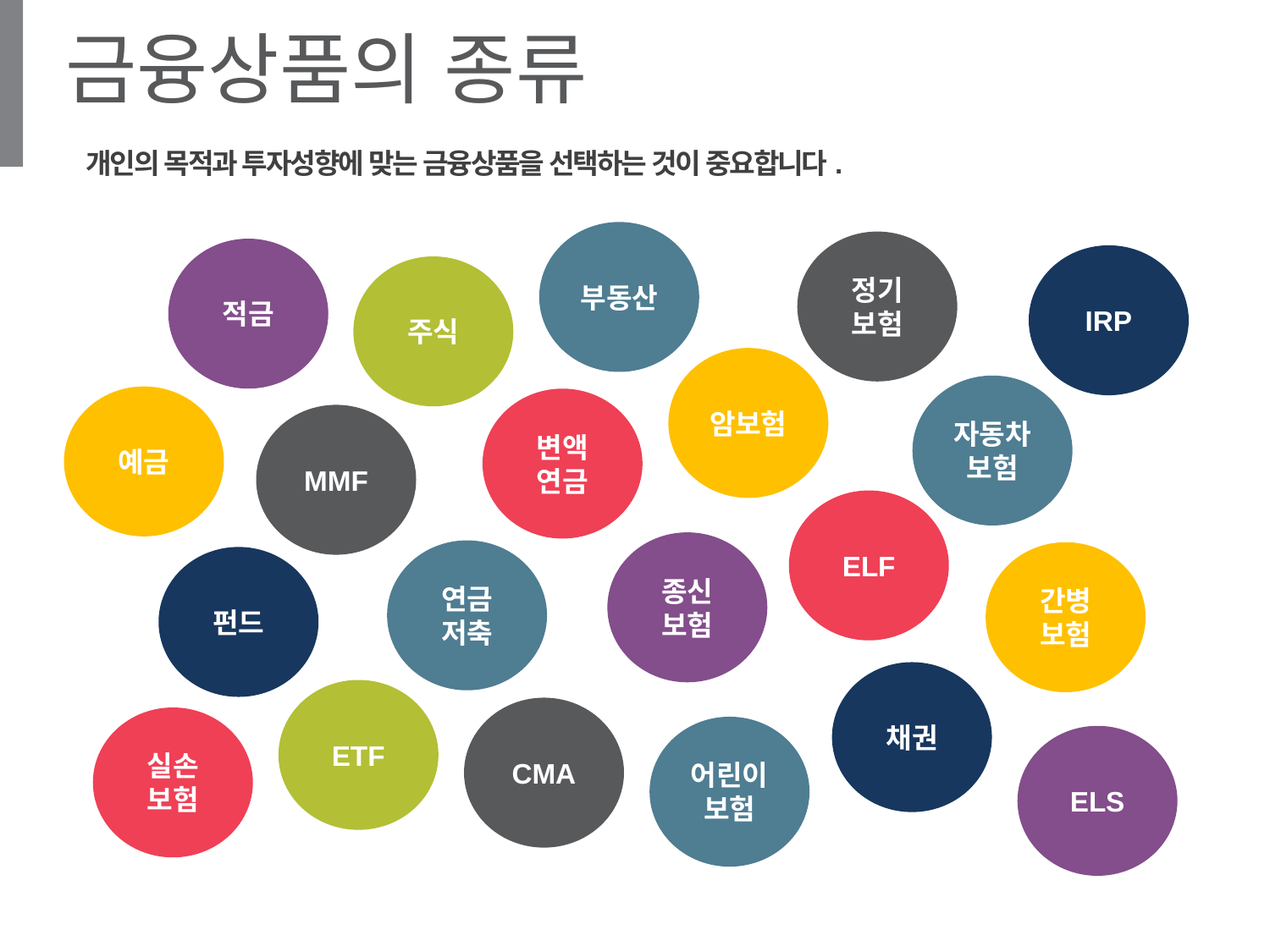

금융상품의 종류
개인의 목적과 투자성향에 맞는 금융상품을 선택하는 것이 중요합니다.
부동산
정기
보험
적금
IRP
주식
암보험
자동차
보험
예금
변액
연금
MMF
ELF
종신
보험
연금
저축
간병
보험
펀드
채권
ETF
CMA
실손
보험
어린이보험
ELS